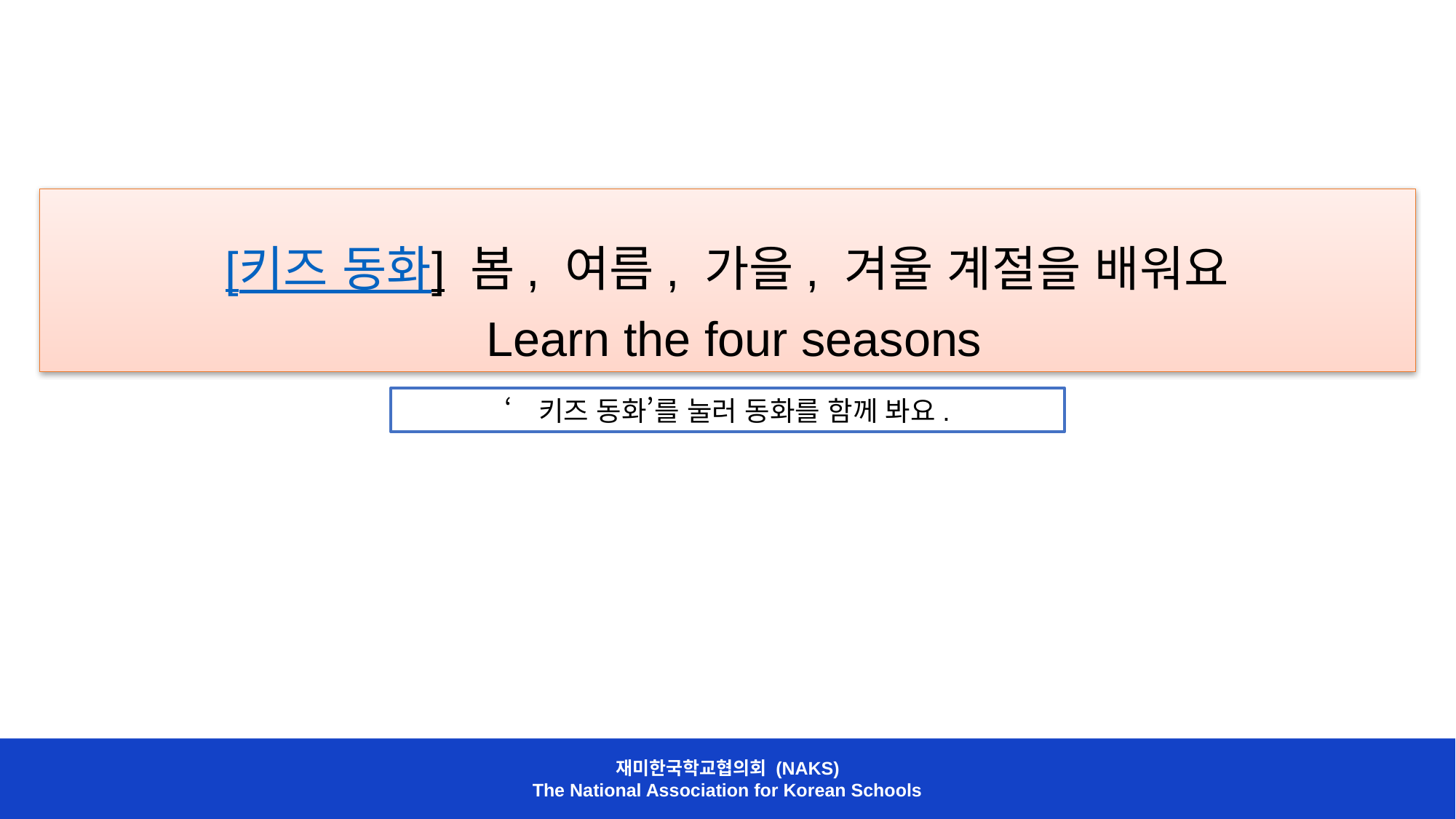

[키즈 동화] 봄, 여름, 가을, 겨울 계절을 배워요
 Learn the four seasons
‘키즈 동화’를 눌러 동화를 함께 봐요.
재미한국학교협의회 (NAKS)
The National Association for Korean Schools